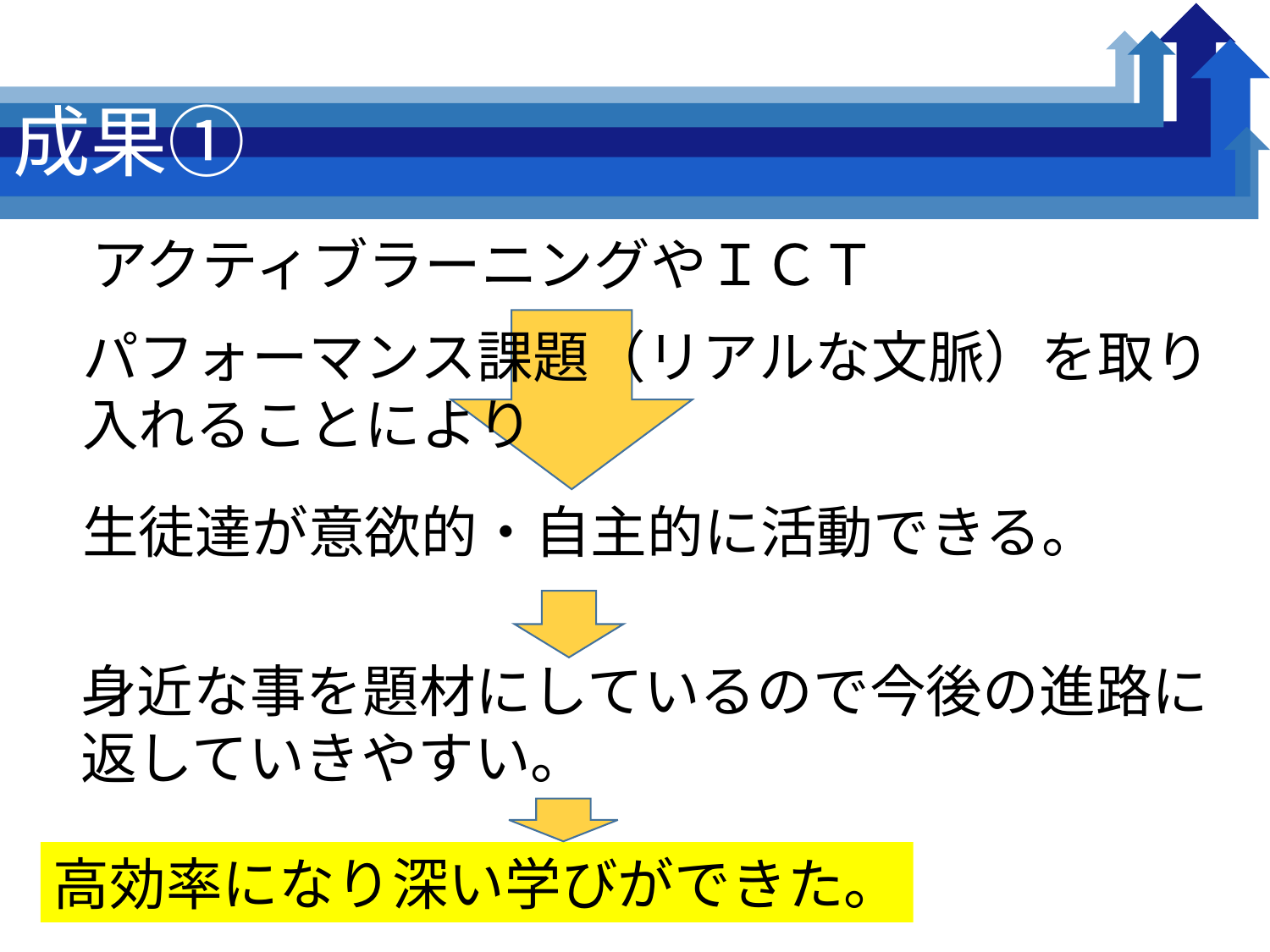

# 成果①
アクティブラーニングやＩＣＴ

パフォーマンス課題（リアルな文脈）を取り入れることにより
生徒達が意欲的・自主的に活動できる。

身近な事を題材にしているので今後の進路に返していきやすい。

高効率になり深い学びができた。